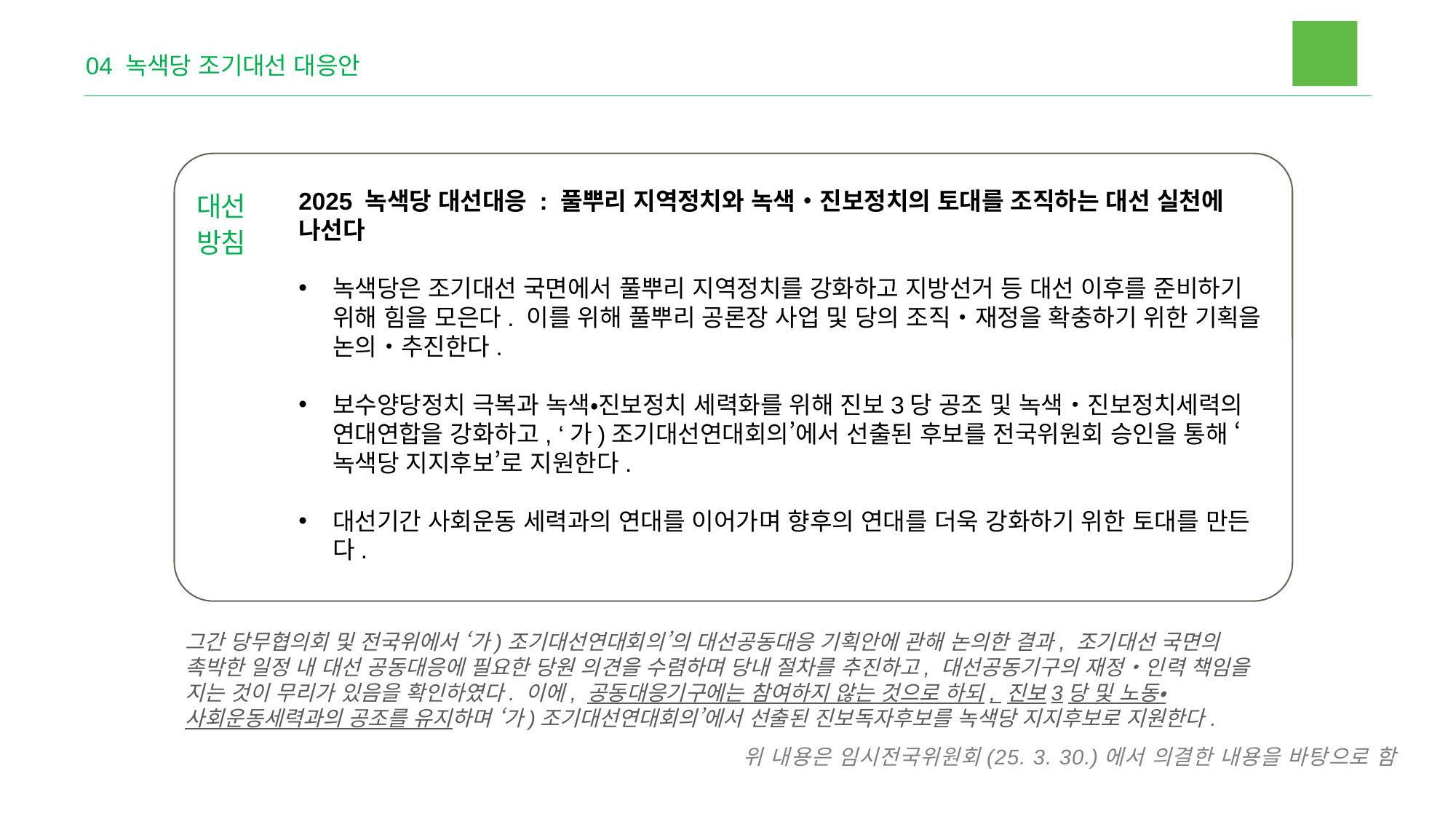

04 녹색당 조기대선 대응안

대선방침
2025 녹색당 대선대응 : 풀뿌리 지역정치와 녹색・진보정치의 토대를 조직하는 대선 실천에 나선다
녹색당은 조기대선 국면에서 풀뿌리 지역정치를 강화하고 지방선거 등 대선 이후를 준비하기 위해 힘을 모은다. 이를 위해 풀뿌리 공론장 사업 및 당의 조직・재정을 확충하기 위한 기획을 논의・추진한다.
보수양당정치 극복과 녹색•진보정치 세력화를 위해 진보3당 공조 및 녹색・진보정치세력의 연대연합을 강화하고, ‘가)조기대선연대회의’에서 선출된 후보를 전국위원회 승인을 통해 ‘녹색당 지지후보’로 지원한다.
대선기간 사회운동 세력과의 연대를 이어가며 향후의 연대를 더욱 강화하기 위한 토대를 만든다.
그간 당무협의회 및 전국위에서 ‘가)조기대선연대회의’의 대선공동대응 기획안에 관해 논의한 결과, 조기대선 국면의 촉박한 일정 내 대선 공동대응에 필요한 당원 의견을 수렴하며 당내 절차를 추진하고, 대선공동기구의 재정・인력 책임을 지는 것이 무리가 있음을 확인하였다. 이에, 공동대응기구에는 참여하지 않는 것으로 하되, 진보3당 및 노동•사회운동세력과의 공조를 유지하며 ‘가)조기대선연대회의’에서 선출된 진보독자후보를 녹색당 지지후보로 지원한다.
위 내용은 임시전국위원회(25. 3. 30.)에서 의결한 내용을 바탕으로 함